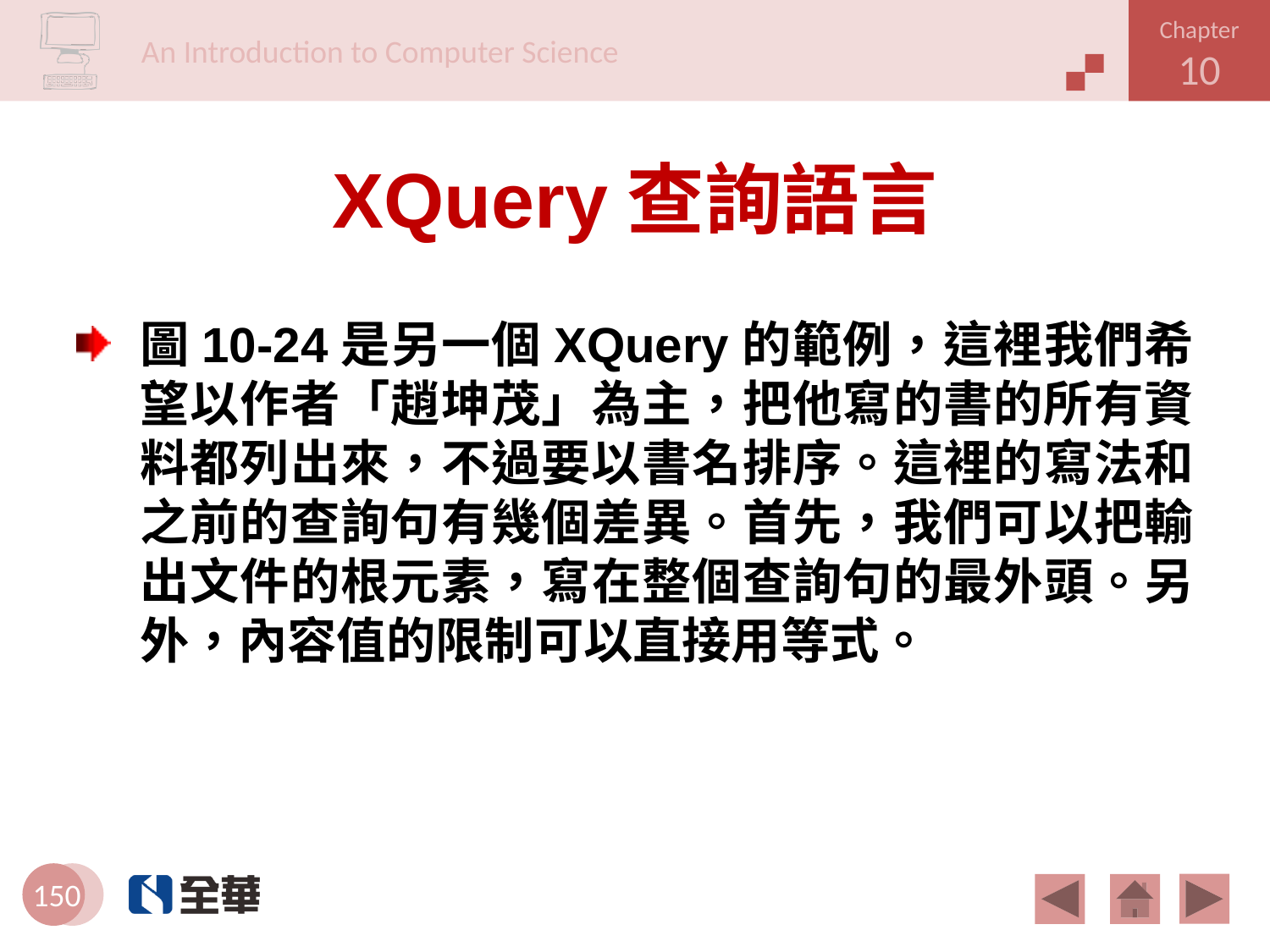

# XQuery查詢語言
圖10-24是另一個XQuery的範例，這裡我們希望以作者「趙坤茂」為主，把他寫的書的所有資料都列出來，不過要以書名排序。這裡的寫法和之前的查詢句有幾個差異。首先，我們可以把輸出文件的根元素，寫在整個查詢句的最外頭。另外，內容值的限制可以直接用等式。